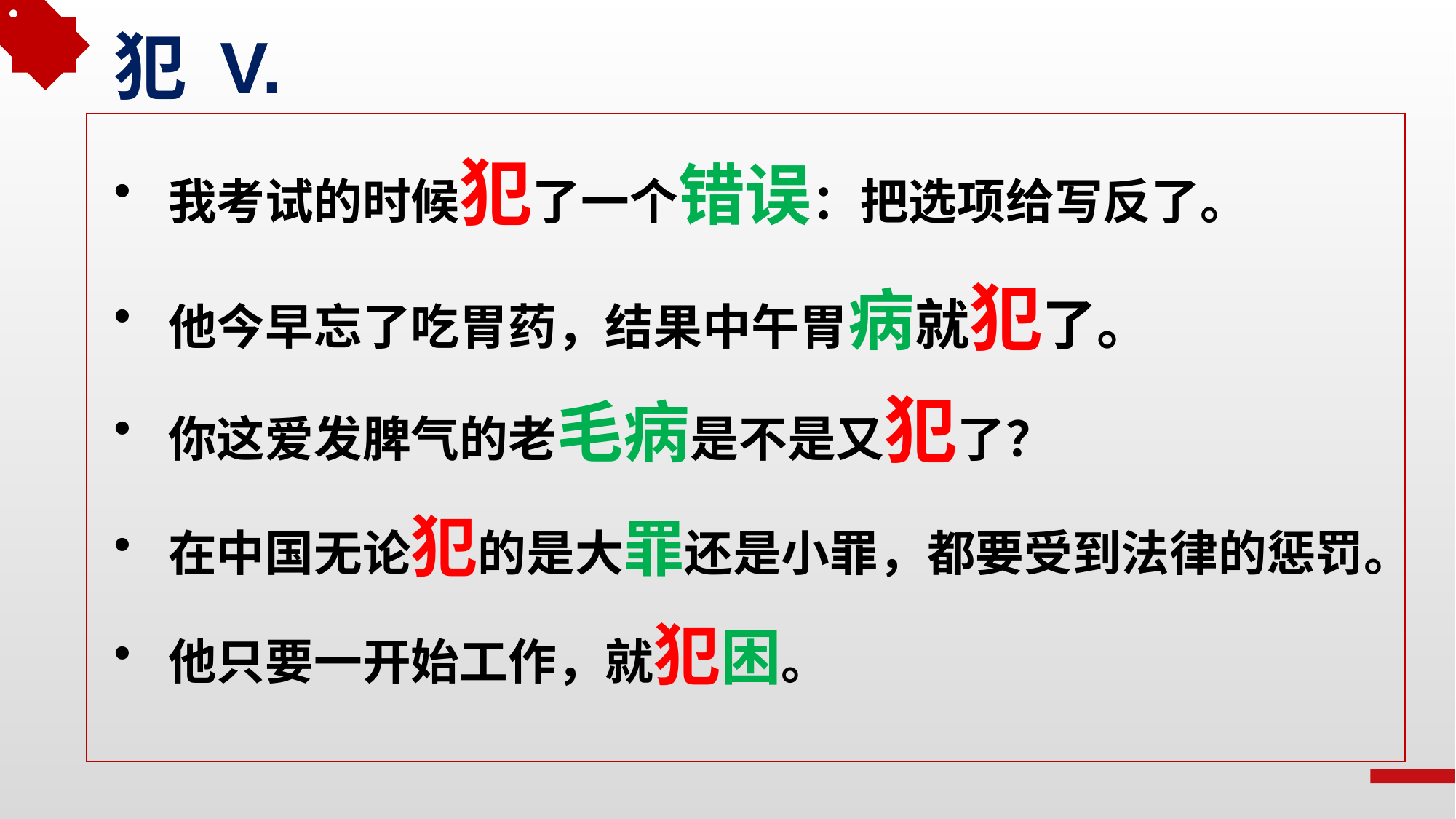

犯 V.

我考试的时候犯了一个错误：把选项给写反了。
他今早忘了吃胃药，结果中午胃病就犯了。
你这爱发脾气的老毛病是不是又犯了？
在中国无论犯的是大罪还是小罪，都要受到法律的惩罚。
他只要一开始工作，就犯困。